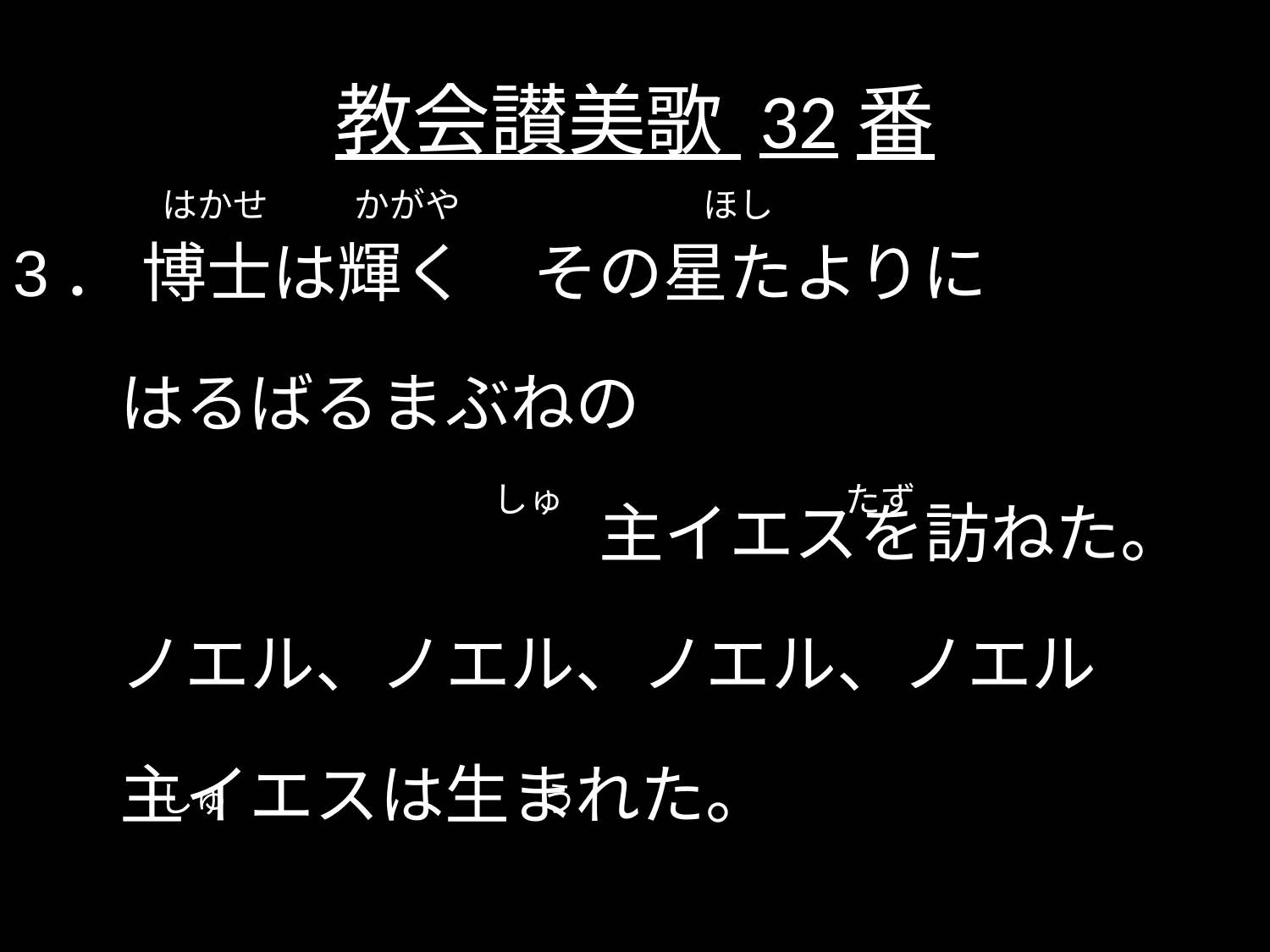

# 教会讃美歌 32番
    　はかせ           かがや                               ほし
3． 博士は輝く　その星たよりに
	はるばるまぶねの
　　　　　　　　　主イエスを訪ねた。
	ノエル、ノエル、ノエル、ノエル
	主イエスは生まれた。

                                                    しゅ                                    たず
        しゅ                                        う